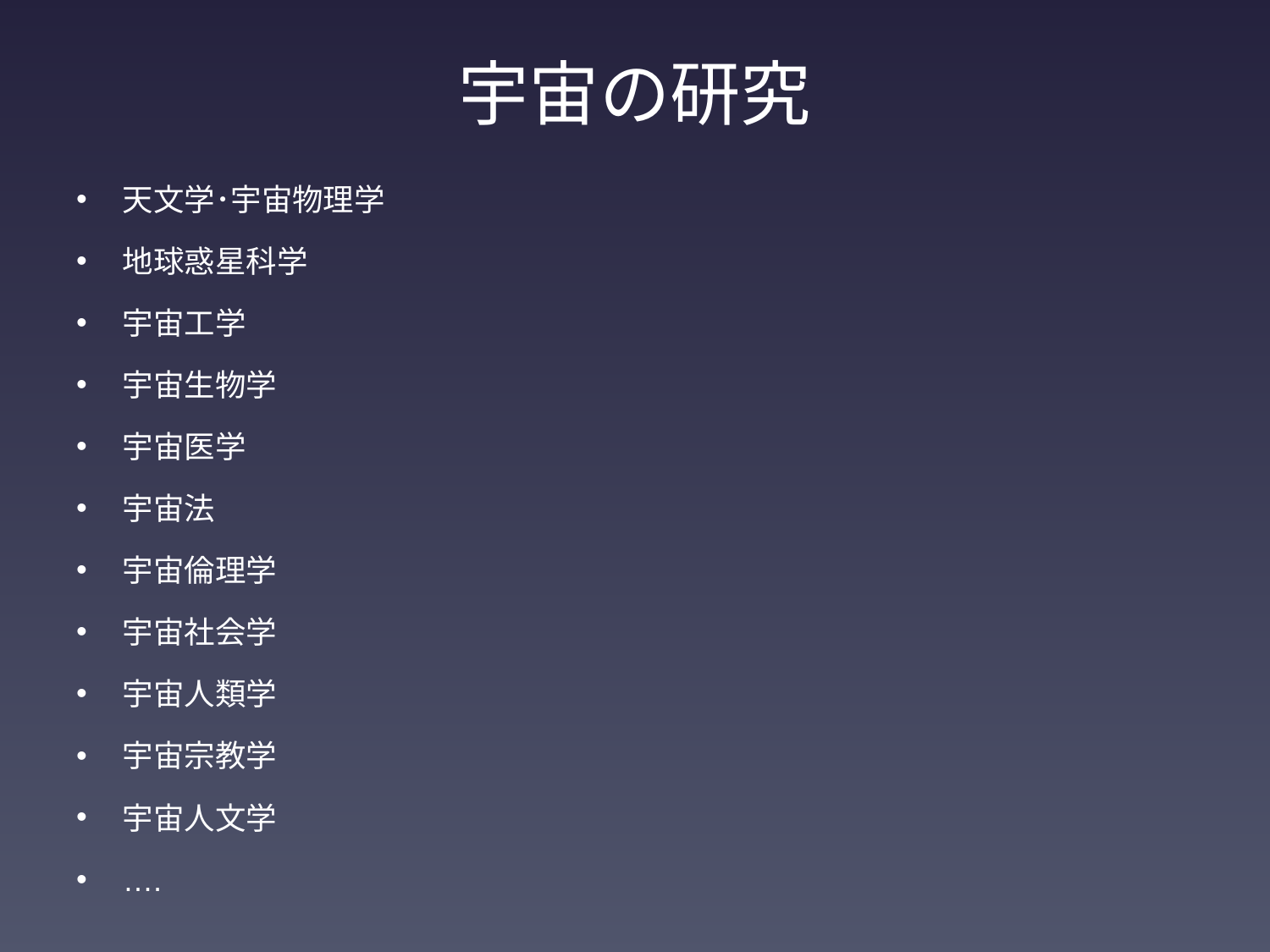

# 宇宙の研究
天文学･宇宙物理学
地球惑星科学
宇宙工学
宇宙生物学
宇宙医学
宇宙法
宇宙倫理学
宇宙社会学
宇宙人類学
宇宙宗教学
宇宙人文学
….